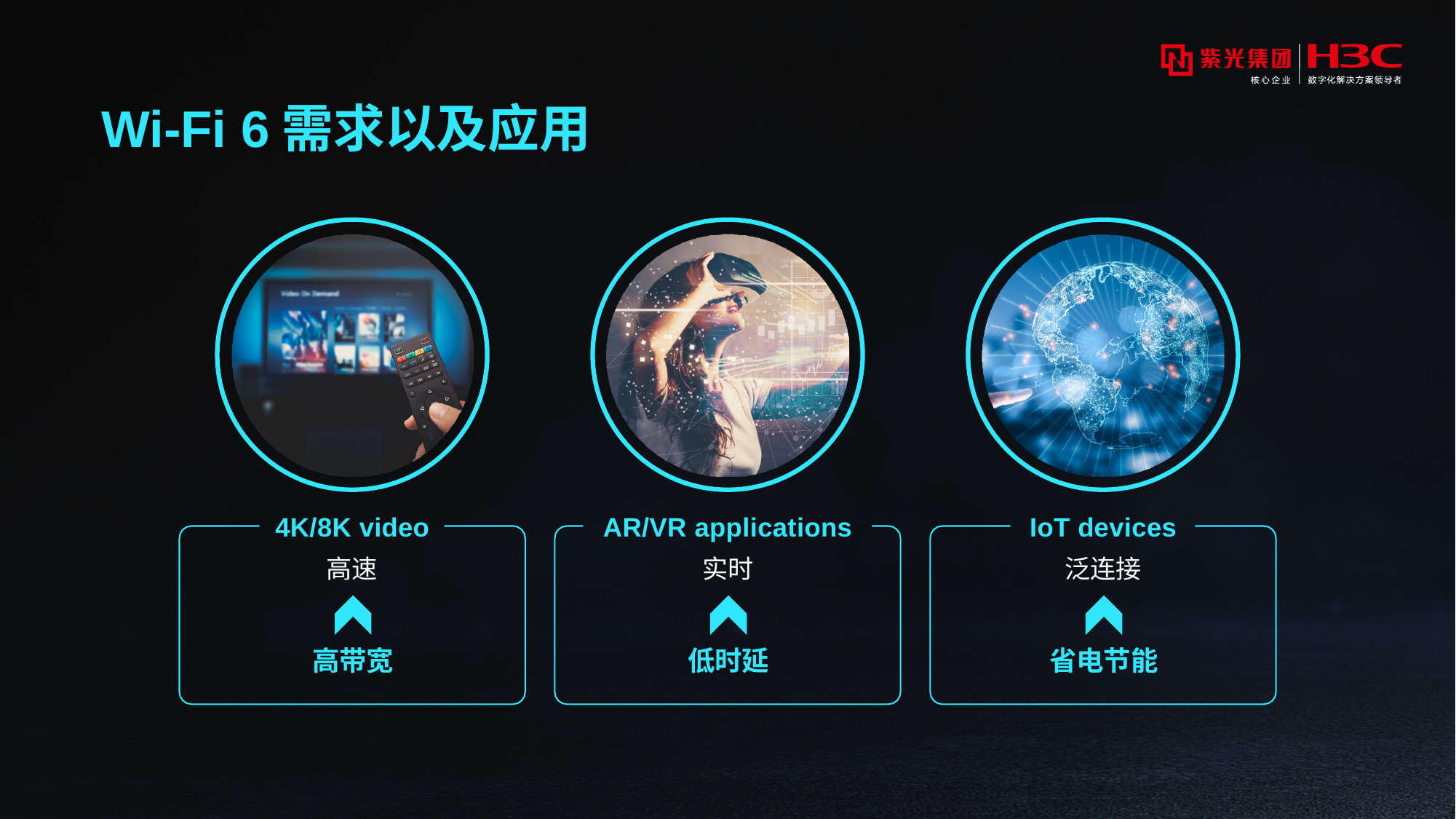

# Wi-Fi 6需求以及应用

4K/8K video
高速
AR/VR applications
实时
IoT devices
泛连接

高带宽
低时延
省电节能